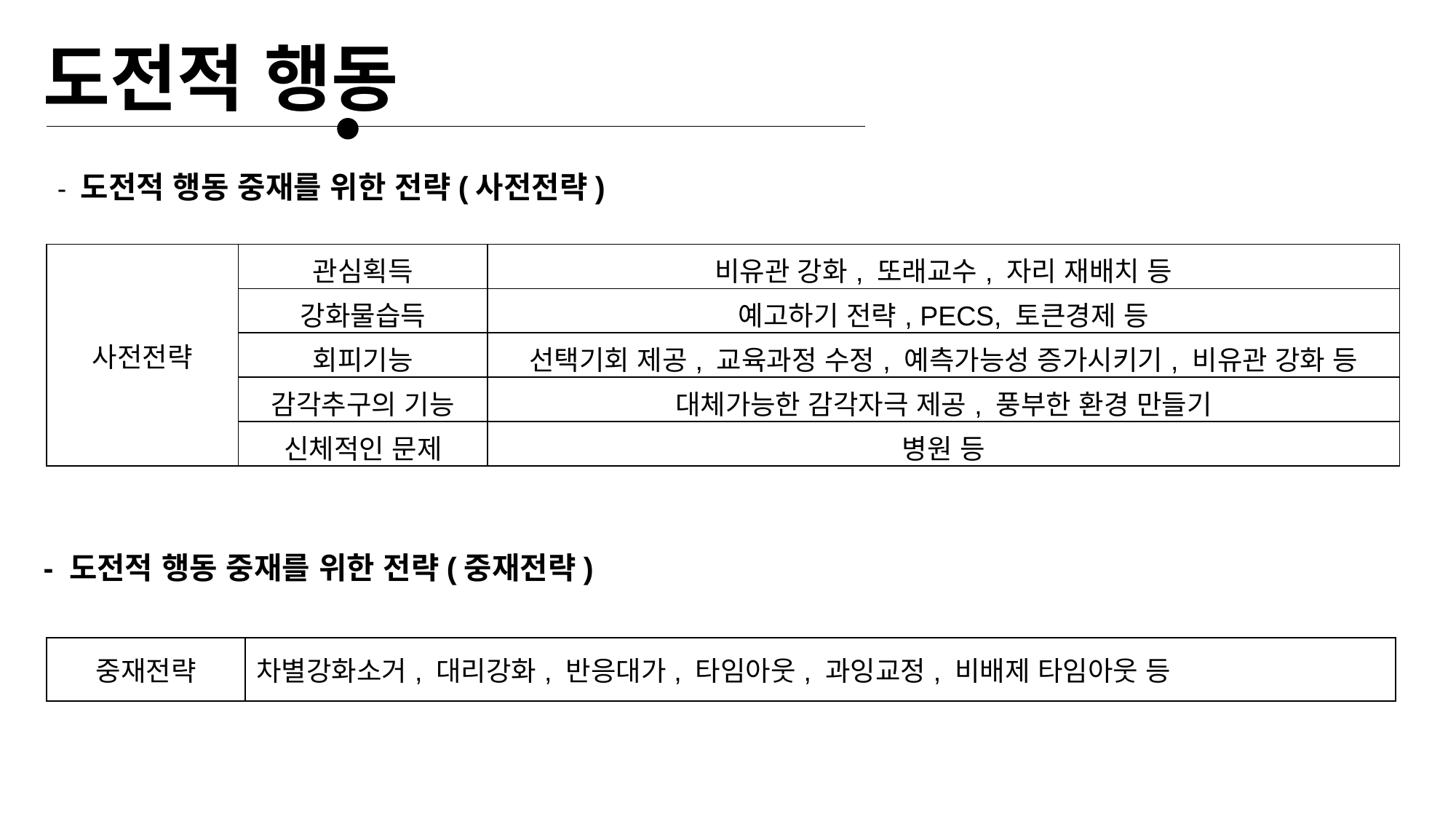

도전적 행동

- 도전적 행동 중재를 위한 전략(사전전략)
| 사전전략 | 관심획득 | 비유관 강화, 또래교수, 자리 재배치 등 |
| --- | --- | --- |
|  | 강화물습득 | 예고하기 전략, PECS, 토큰경제 등 |
|  | 회피기능 | 선택기회 제공, 교육과정 수정, 예측가능성 증가시키기, 비유관 강화 등 |
|  | 감각추구의 기능 | 대체가능한 감각자극 제공, 풍부한 환경 만들기 |
|  | 신체적인 문제 | 병원 등 |
- 도전적 행동 중재를 위한 전략(중재전략)
| 중재전략 | 차별강화소거, 대리강화, 반응대가, 타임아웃, 과잉교정, 비배제 타임아웃 등 |
| --- | --- |